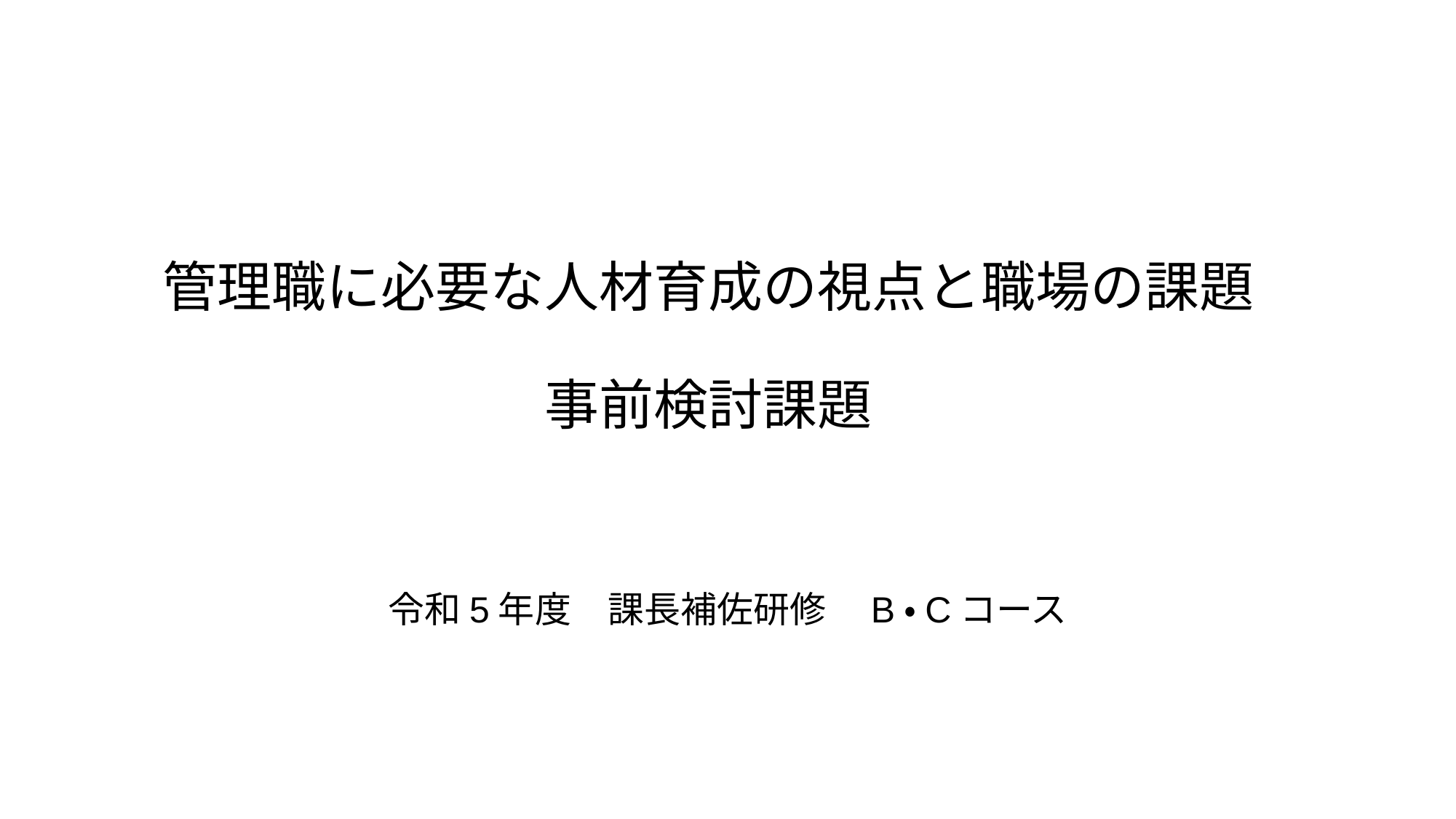

# 管理職に必要な人材育成の視点と職場の課題 事前検討課題
令和5年度　課長補佐研修　B・Cコース